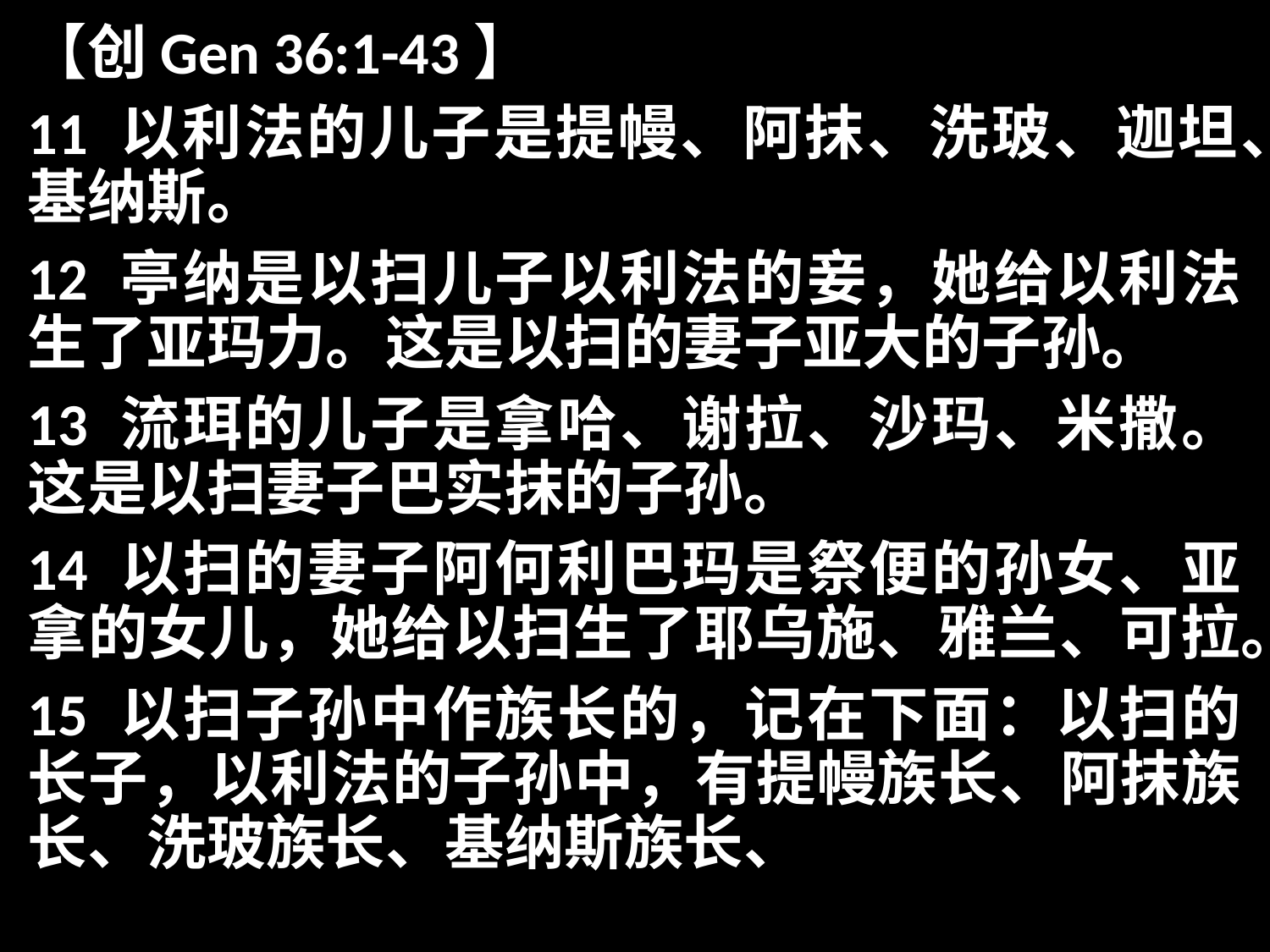

【创Gen 36:1-43】
11 以利法的儿子是提幔、阿抹、洗玻、迦坦、基纳斯。
12 亭纳是以扫儿子以利法的妾，她给以利法生了亚玛力。这是以扫的妻子亚大的子孙。
13 流珥的儿子是拿哈、谢拉、沙玛、米撒。这是以扫妻子巴实抹的子孙。
14 以扫的妻子阿何利巴玛是祭便的孙女、亚拿的女儿，她给以扫生了耶乌施、雅兰、可拉。
15 以扫子孙中作族长的，记在下面：以扫的长子，以利法的子孙中，有提幔族长、阿抹族长、洗玻族长、基纳斯族长、